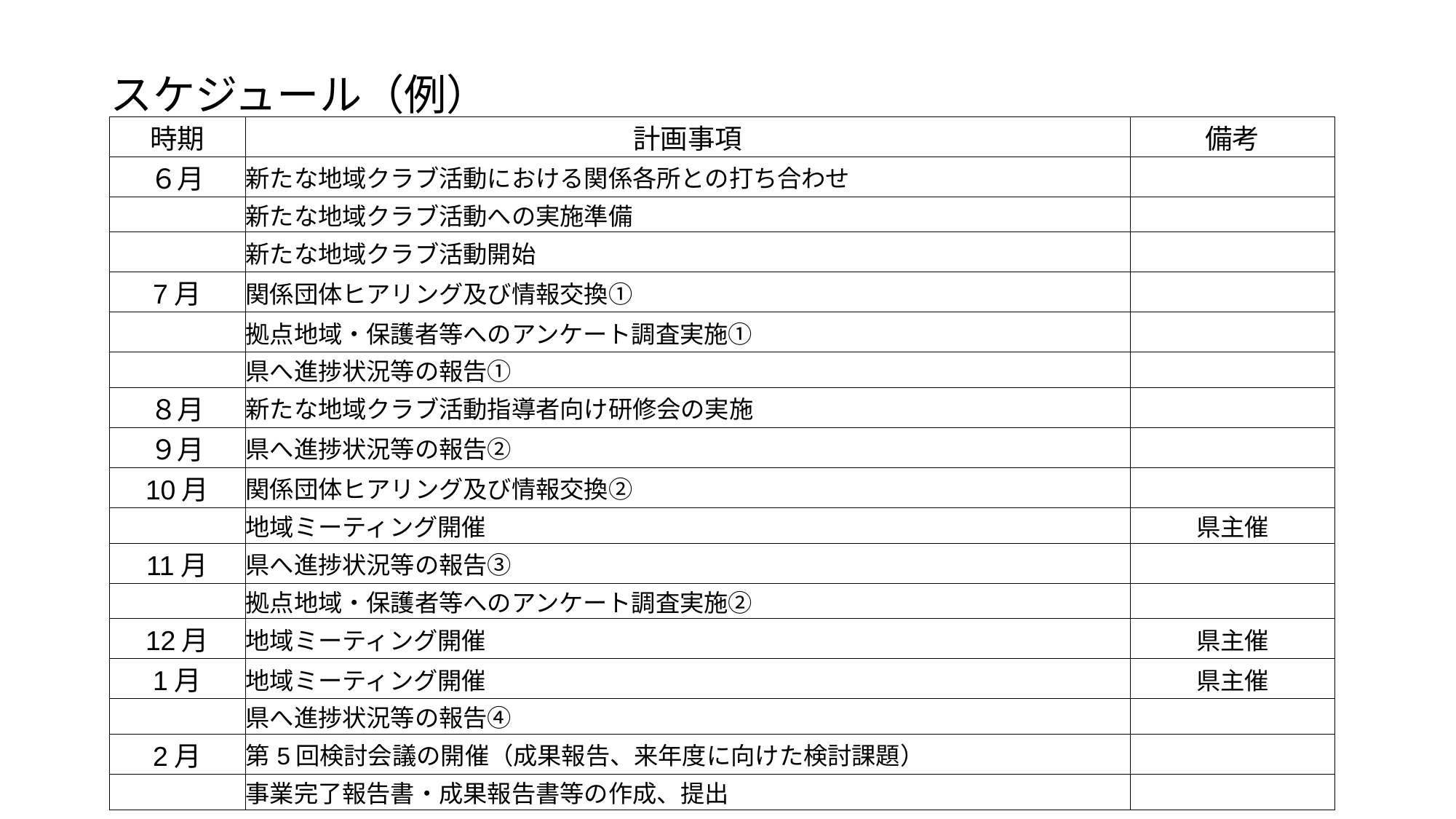

スケジュール（例）
| 時期 | 計画事項 | 備考 |
| --- | --- | --- |
| ６月 | 新たな地域クラブ活動における関係各所との打ち合わせ |  |
|  | 新たな地域クラブ活動への実施準備 |  |
|  | 新たな地域クラブ活動開始 |  |
| 7月 | 関係団体ヒアリング及び情報交換① |  |
|  | 拠点地域・保護者等へのアンケート調査実施① |  |
|  | 県へ進捗状況等の報告① |  |
| ８月 | 新たな地域クラブ活動指導者向け研修会の実施 |  |
| ９月 | 県へ進捗状況等の報告② |  |
| 10月 | 関係団体ヒアリング及び情報交換② |  |
|  | 地域ミーティング開催 | 県主催 |
| 11月 | 県へ進捗状況等の報告③ |  |
|  | 拠点地域・保護者等へのアンケート調査実施② |  |
| 12月 | 地域ミーティング開催 | 県主催 |
| 1月 | 地域ミーティング開催 | 県主催 |
|  | 県へ進捗状況等の報告④ |  |
| 2月 | 第5回検討会議の開催（成果報告、来年度に向けた検討課題） |  |
|  | 事業完了報告書・成果報告書等の作成、提出 |  |